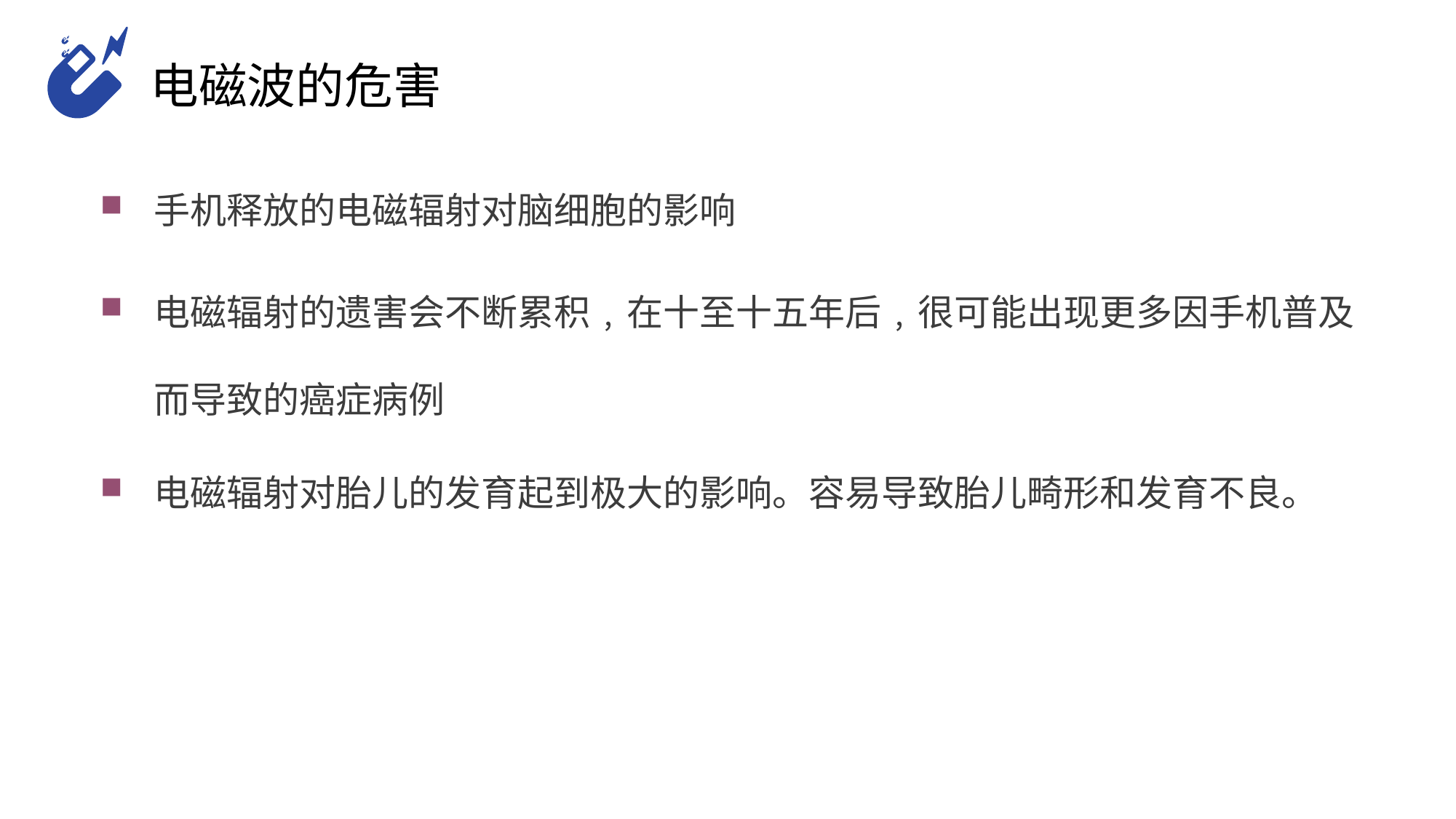

电磁波的危害
手机释放的电磁辐射对脑细胞的影响
电磁辐射的遗害会不断累积﹐在十至十五年后﹐很可能出现更多因手机普及而导致的癌症病例
电磁辐射对胎儿的发育起到极大的影响。容易导致胎儿畸形和发育不良。